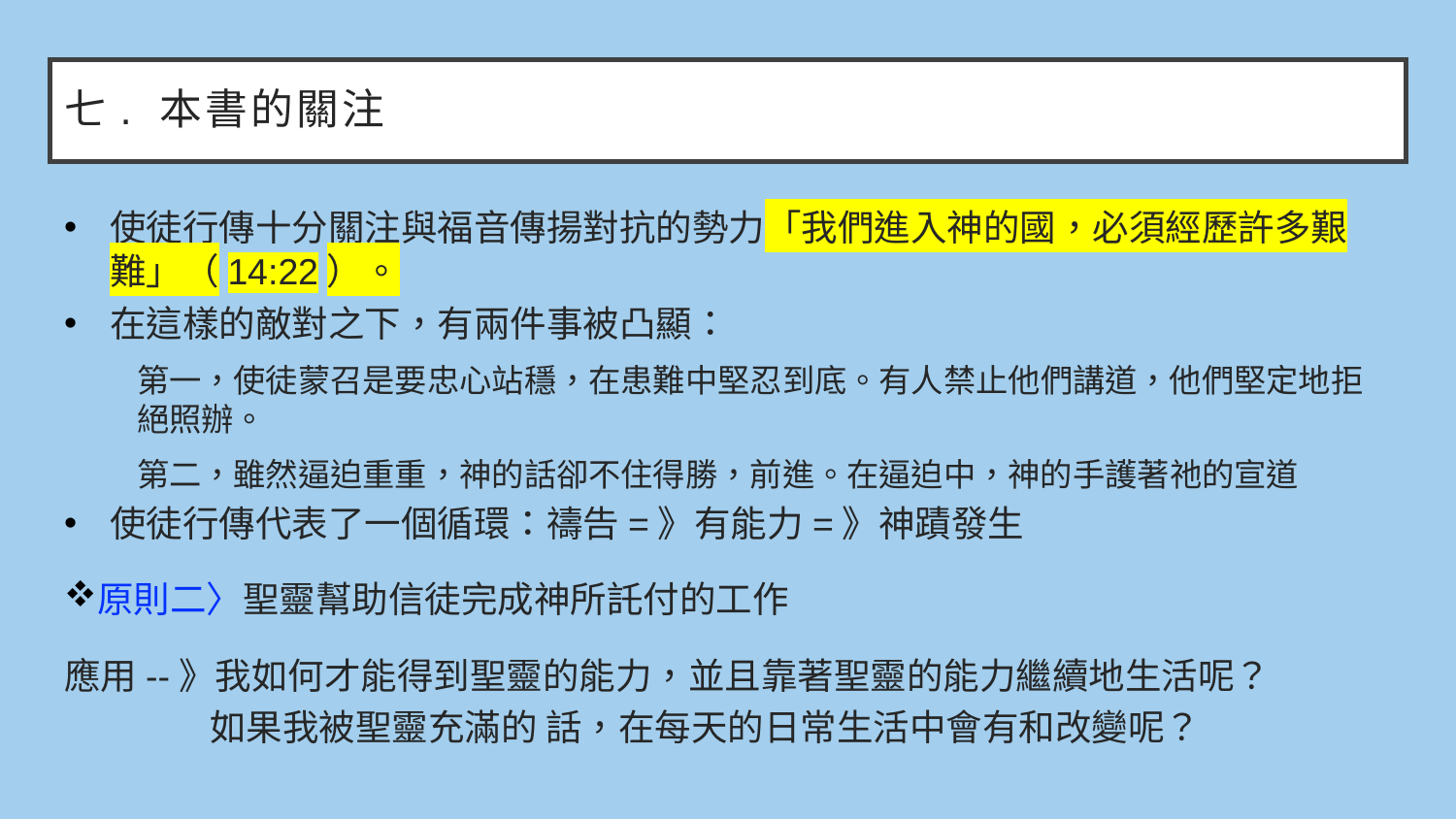

# 七. 本書的關注
使徒行傳十分關注與福音傳揚對抗的勢力「我們進入神的國，必須經歷許多艱難」（14:22）。
在這樣的敵對之下，有兩件事被凸顯：
第一，使徒蒙召是要忠心站穩，在患難中堅忍到底。有人禁止他們講道，他們堅定地拒絕照辦。
第二，雖然逼迫重重，神的話卻不住得勝，前進。在逼迫中，神的手護著祂的宣道
使徒行傳代表了一個循環：禱告=》有能力=》神蹟發生
原則二〉聖靈幫助信徒完成神所託付的工作
應用--》我如何才能得到聖靈的能力，並且靠著聖靈的能力繼續地生活呢？
	如果我被聖靈充滿的 話，在每天的日常生活中會有和改變呢？